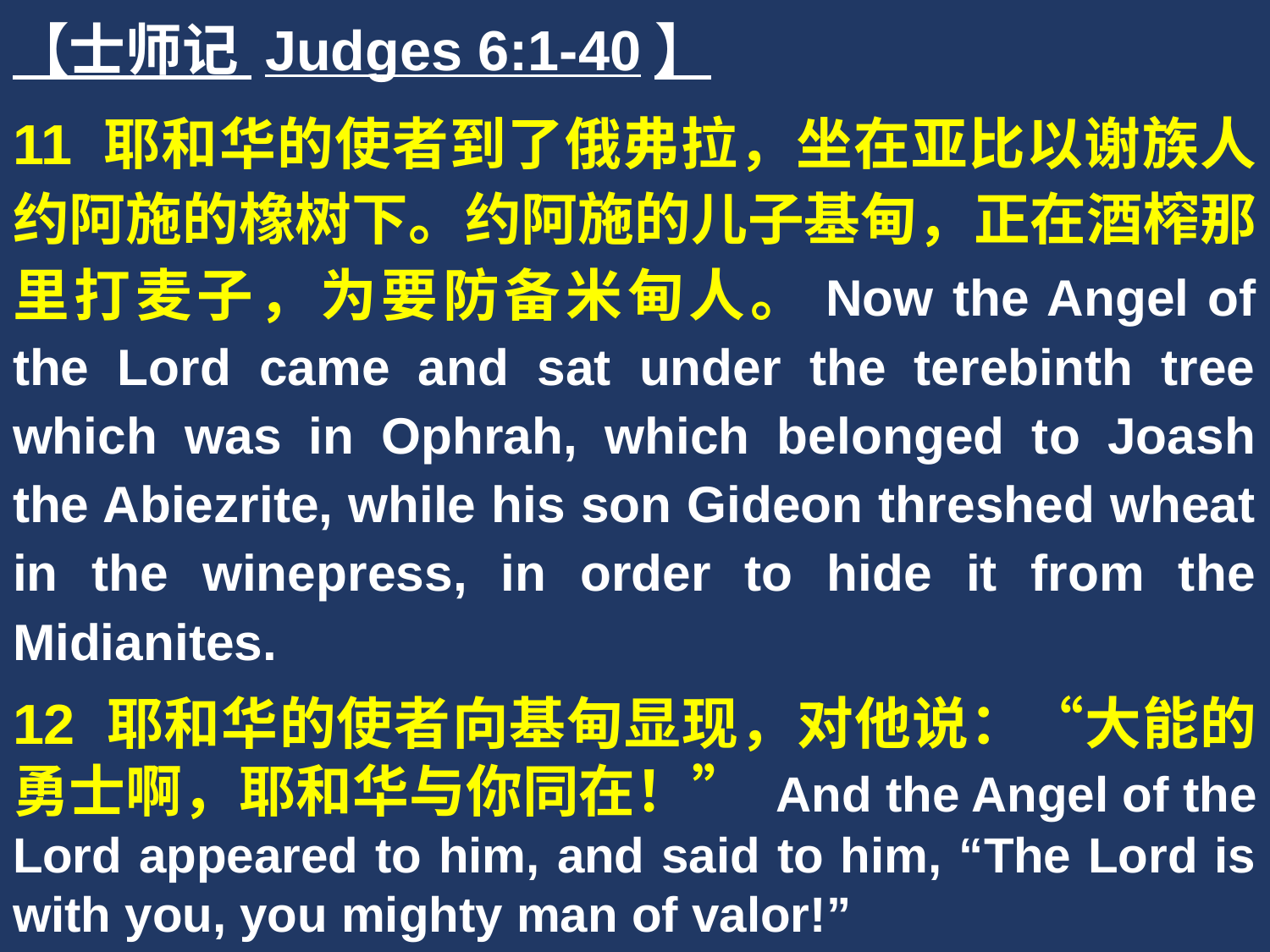

【士师记 Judges 6:1-40】
11 耶和华的使者到了俄弗拉，坐在亚比以谢族人约阿施的橡树下。约阿施的儿子基甸，正在酒榨那里打麦子，为要防备米甸人。Now the Angel of the Lord came and sat under the terebinth tree which was in Ophrah, which belonged to Joash the Abiezrite, while his son Gideon threshed wheat in the winepress, in order to hide it from the Midianites.
12 耶和华的使者向基甸显现，对他说：“大能的勇士啊，耶和华与你同在！” And the Angel of the Lord appeared to him, and said to him, “The Lord is with you, you mighty man of valor!”